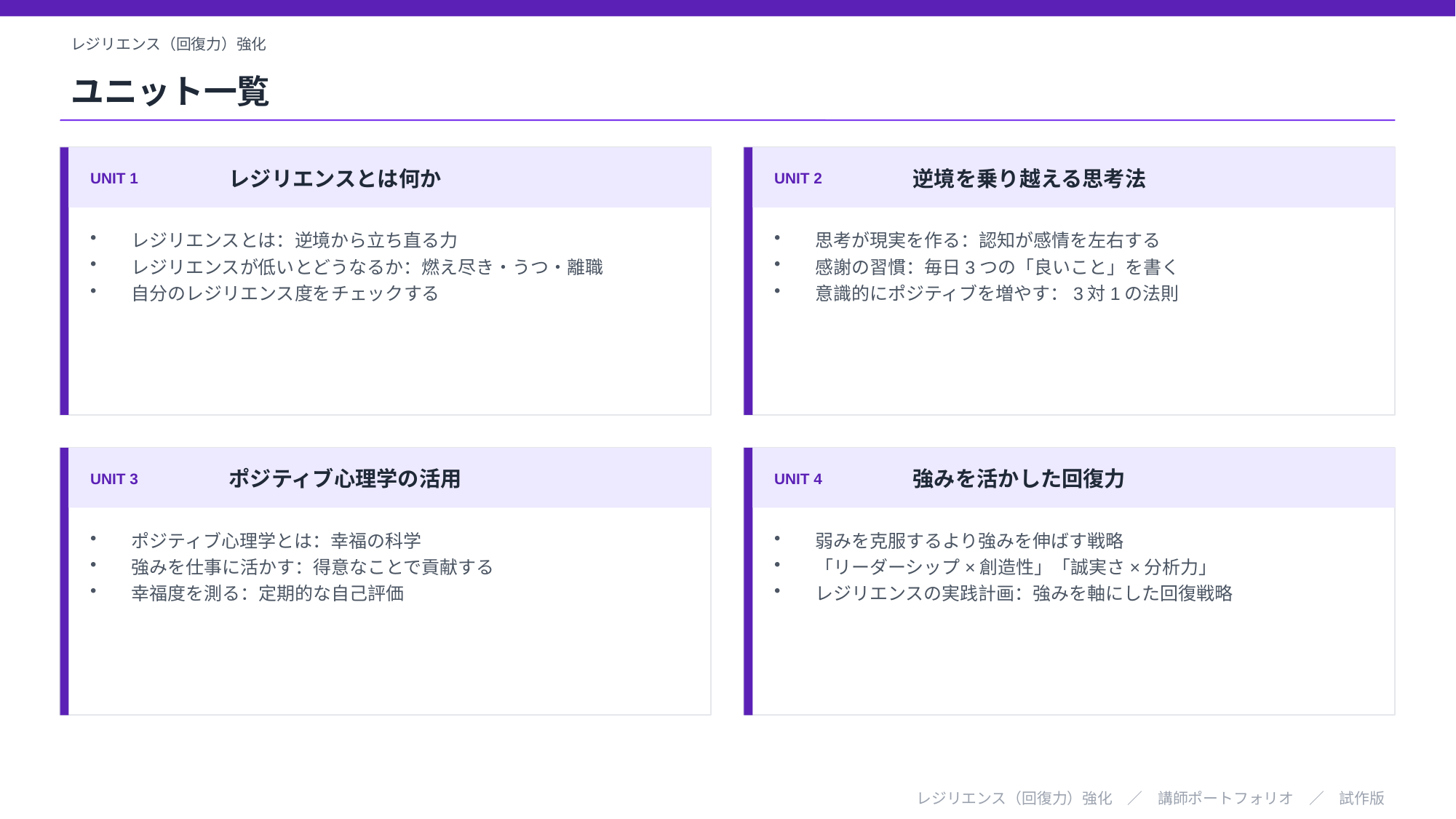

レジリエンス（回復力）強化
ユニット一覧

UNIT 1
レジリエンスとは何か
UNIT 2
逆境を乗り越える思考法
レジリエンスとは：逆境から立ち直る力
レジリエンスが低いとどうなるか：燃え尽き・うつ・離職
自分のレジリエンス度をチェックする
思考が現実を作る：認知が感情を左右する
感謝の習慣：毎日3つの「良いこと」を書く
意識的にポジティブを増やす：3対1の法則

UNIT 3
ポジティブ心理学の活用
UNIT 4
強みを活かした回復力
ポジティブ心理学とは：幸福の科学
強みを仕事に活かす：得意なことで貢献する
幸福度を測る：定期的な自己評価
弱みを克服するより強みを伸ばす戦略
「リーダーシップ×創造性」「誠実さ×分析力」
レジリエンスの実践計画：強みを軸にした回復戦略
レジリエンス（回復力）強化　／　講師ポートフォリオ　／　試作版